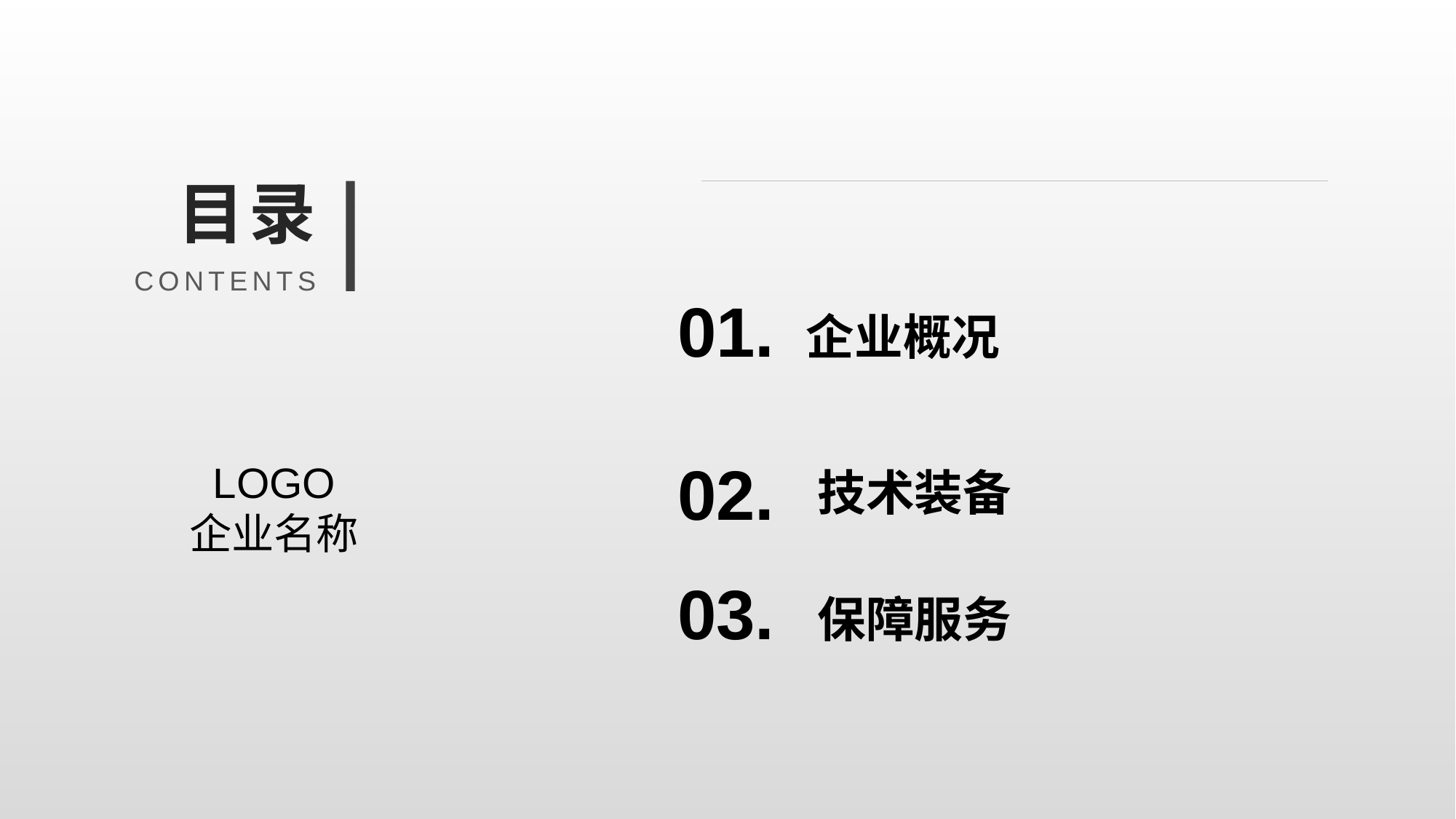

目录

CONTENTS
01.
企业概况
技术装备
02.
LOGO
企业名称
保障服务
03.